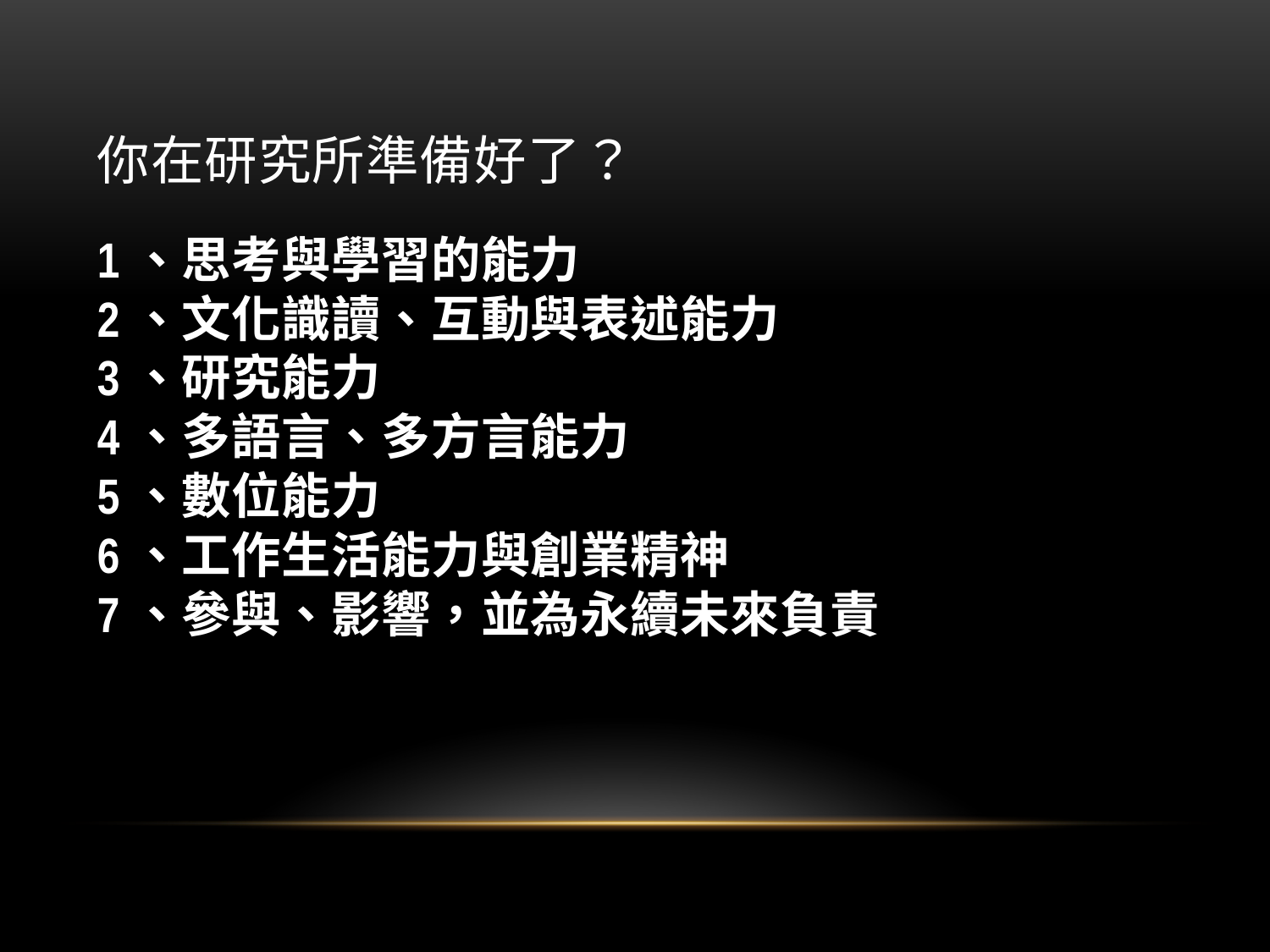

# 你在研究所準備好了？
1、思考與學習的能力
2、文化識讀、互動與表述能力
3、研究能力
4、多語言、多方言能力
5、數位能力
6、工作生活能力與創業精神
7、參與、影響，並為永續未來負責